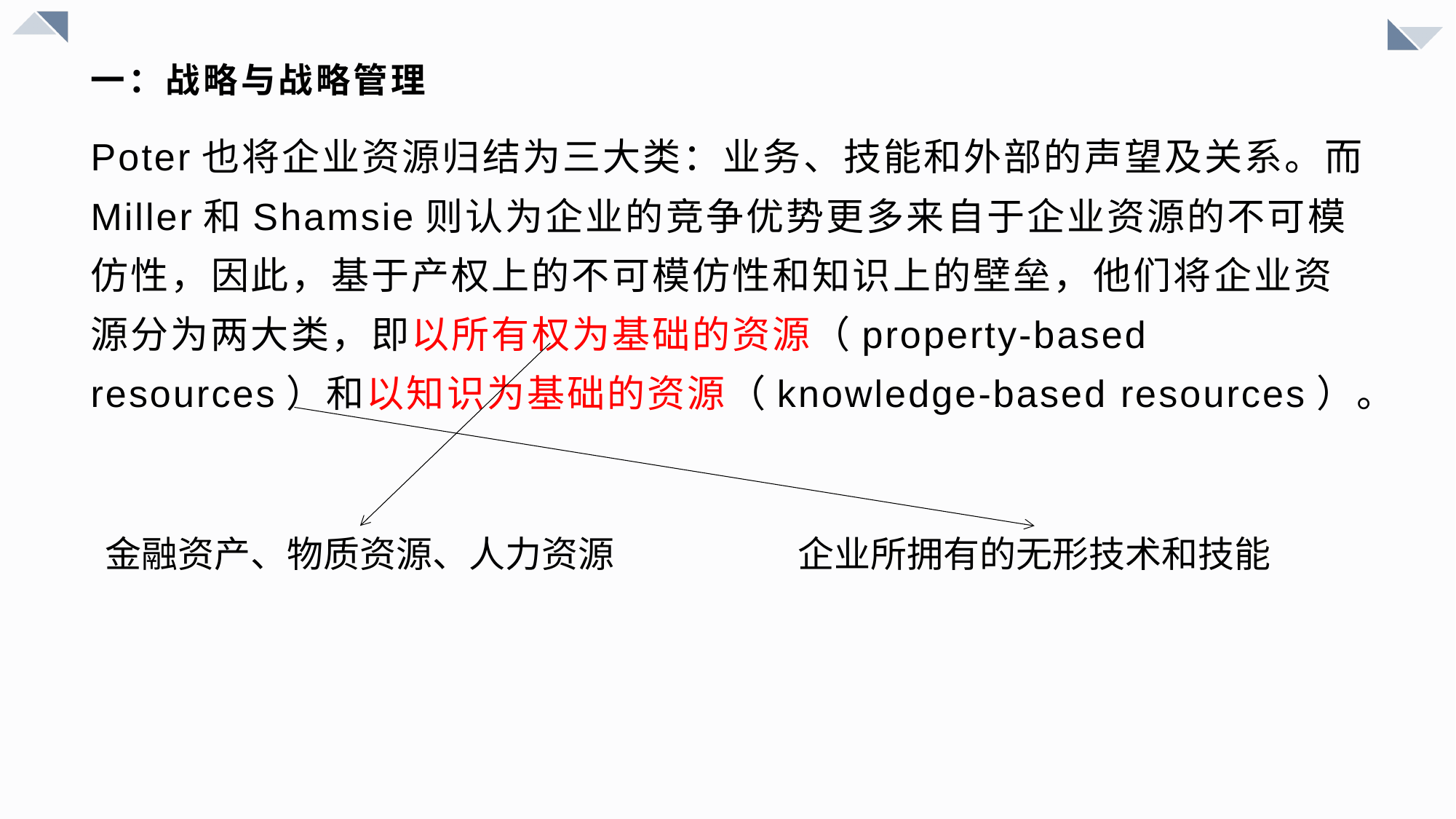

# 一：战略与战略管理
Poter也将企业资源归结为三大类：业务、技能和外部的声望及关系。而Miller和Shamsie则认为企业的竞争优势更多来自于企业资源的不可模仿性，因此，基于产权上的不可模仿性和知识上的壁垒，他们将企业资源分为两大类，即以所有权为基础的资源（property-based resources）和以知识为基础的资源（knowledge-based resources）。

金融资产、物质资源、人力资源
企业所拥有的无形技术和技能